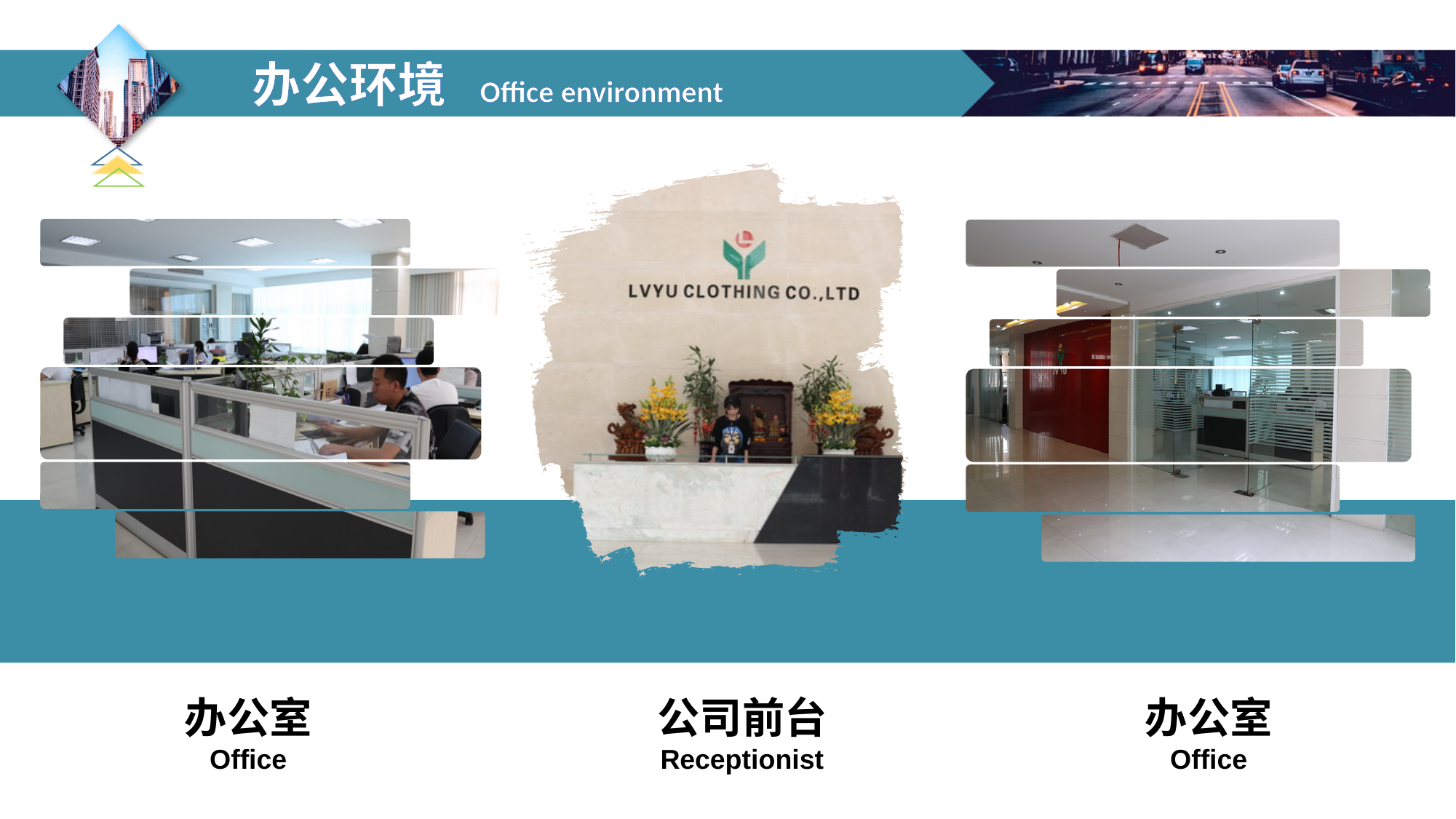

办公环境  Office environment

办公室
Office
公司前台
Receptionist
办公室
Office